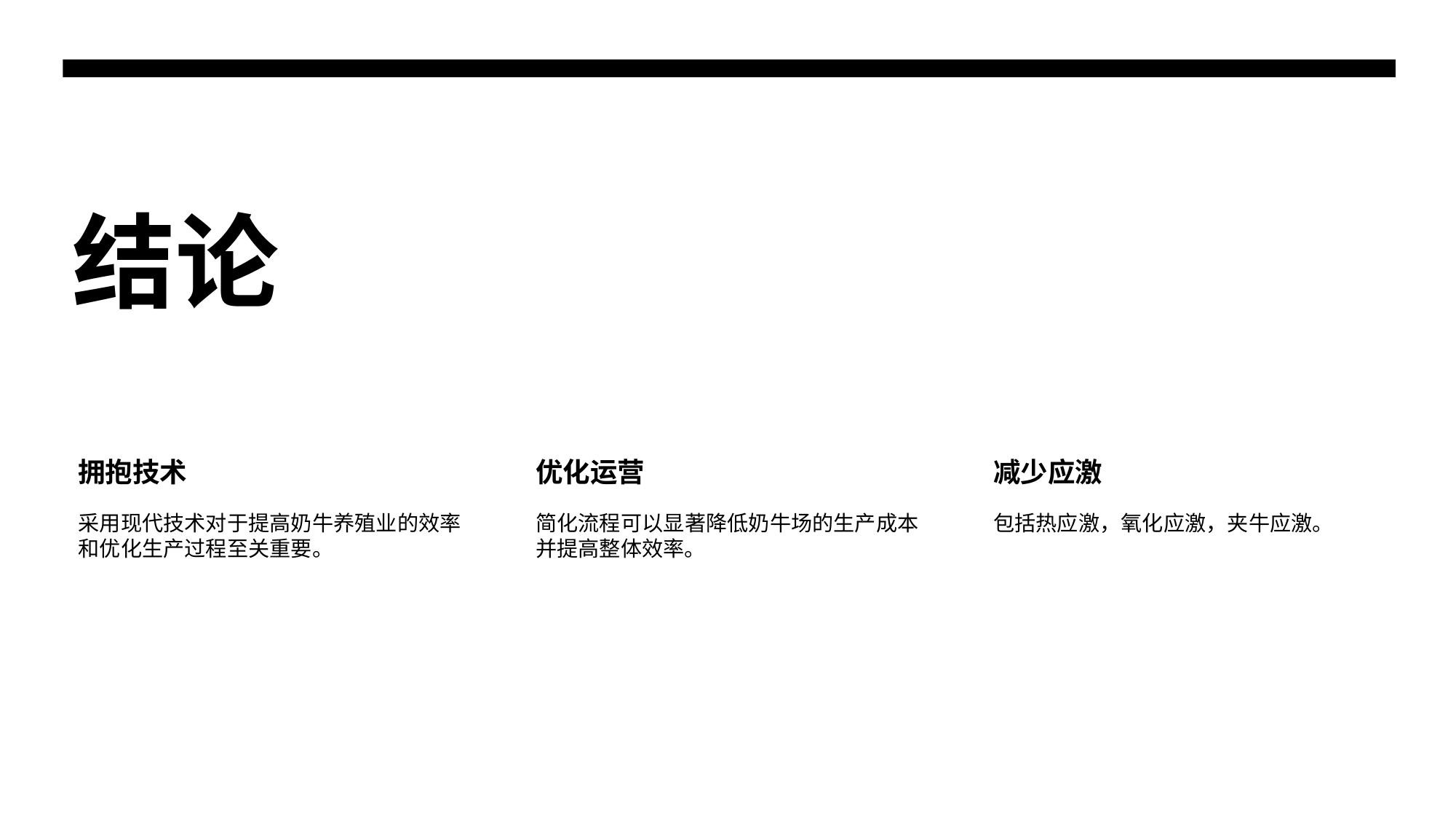

# 结论
拥抱技术
采用现代技术对于提高奶牛养殖业的效率和优化生产过程至关重要。
优化运营
简化流程可以显著降低奶牛场的生产成本并提高整体效率。
减少应激
包括热应激，氧化应激，夹牛应激。